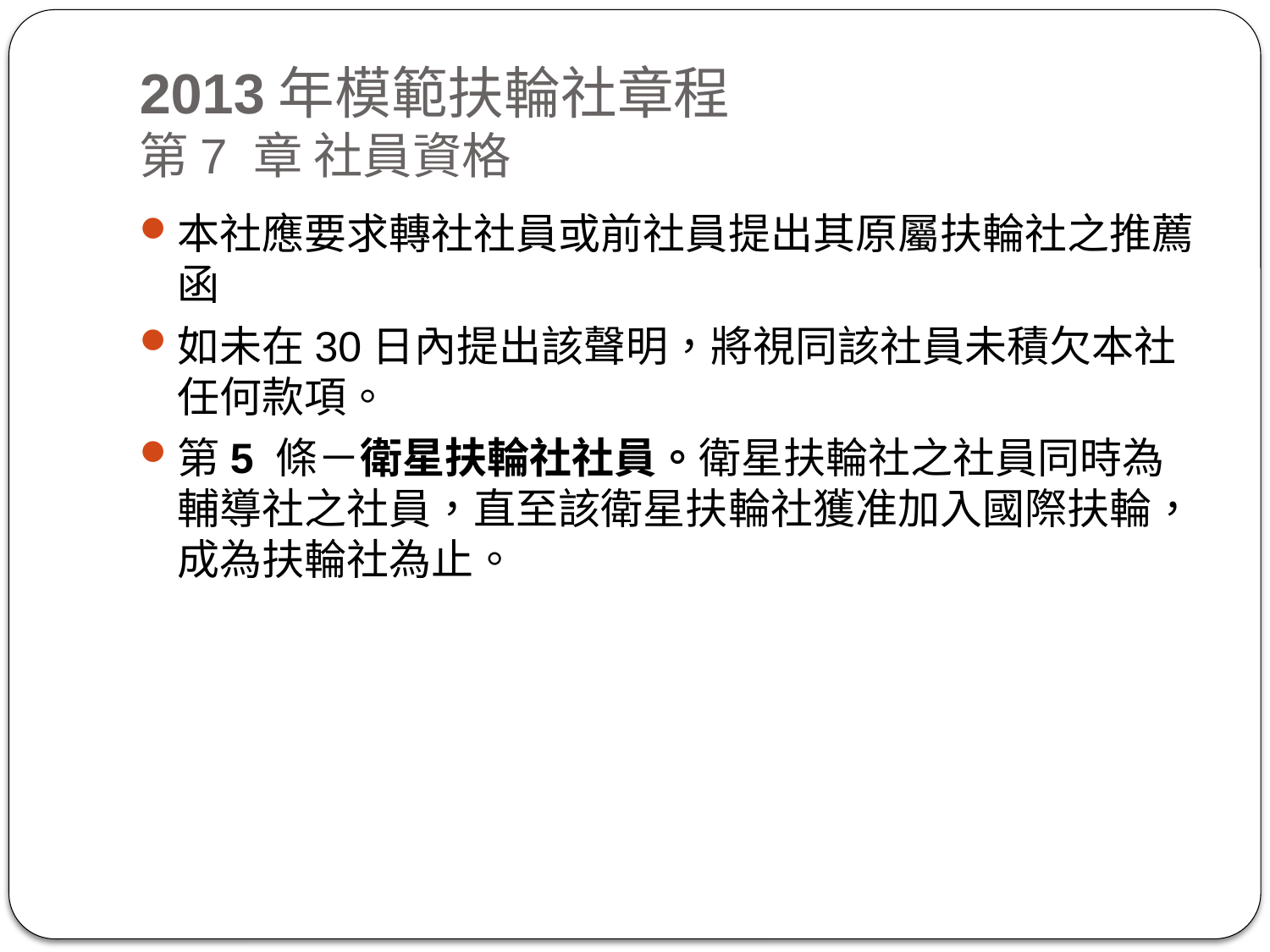

# 2013年模範扶輪社章程 第7 章 社員資格
本社應要求轉社社員或前社員提出其原屬扶輪社之推薦函
如未在30日內提出該聲明，將視同該社員未積欠本社任何款項。
第5 條－衛星扶輪社社員。衛星扶輪社之社員同時為輔導社之社員，直至該衛星扶輪社獲准加入國際扶輪，成為扶輪社為止。